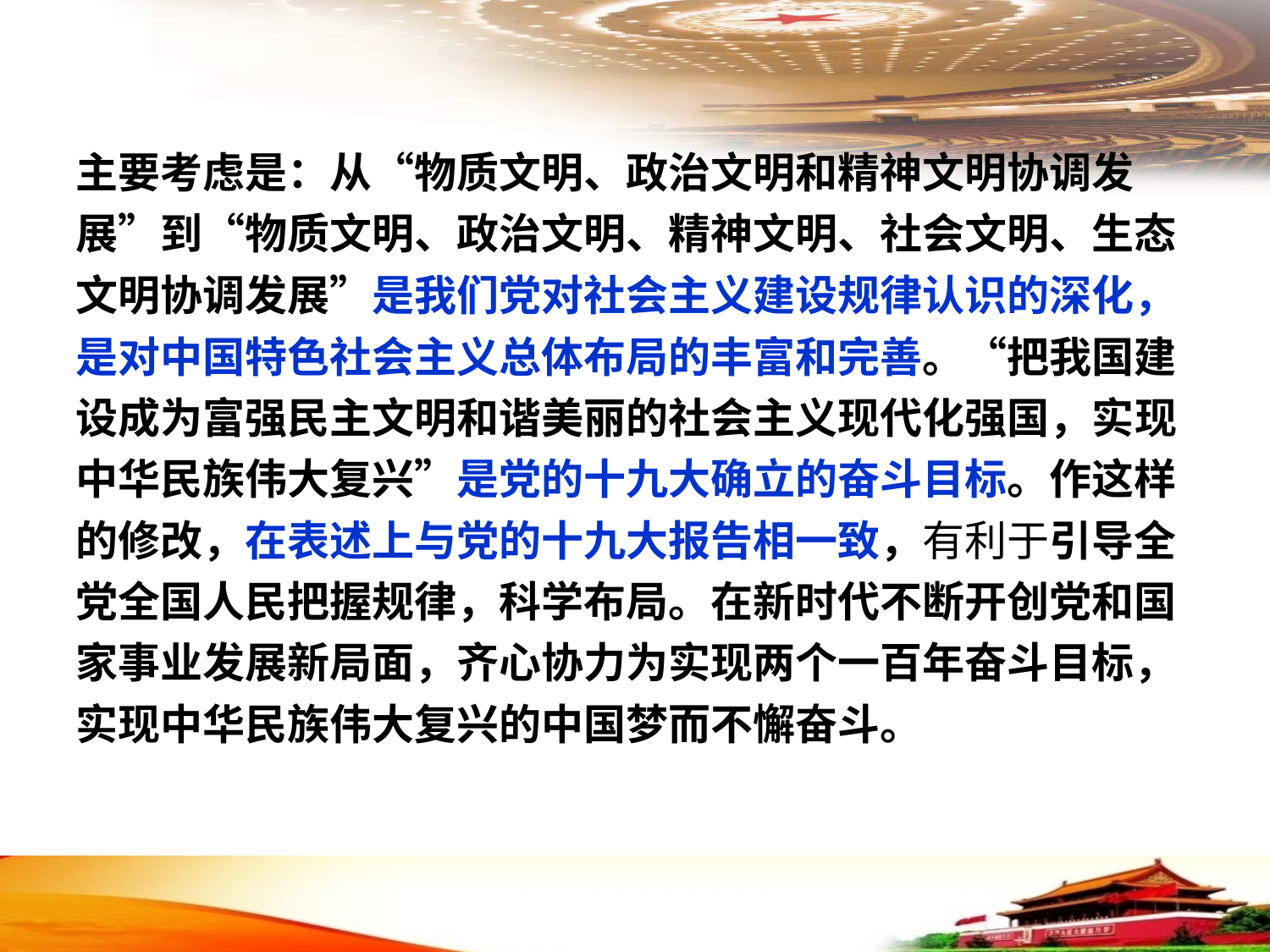

#
主要考虑是：从“物质文明、政治文明和精神文明协调发展”到“物质文明、政治文明、精神文明、社会文明、生态文明协调发展”是我们党对社会主义建设规律认识的深化，是对中国特色社会主义总体布局的丰富和完善。“把我国建设成为富强民主文明和谐美丽的社会主义现代化强国，实现中华民族伟大复兴”是党的十九大确立的奋斗目标。作这样的修改，在表述上与党的十九大报告相一致，有利于引导全党全国人民把握规律，科学布局。在新时代不断开创党和国家事业发展新局面，齐心协力为实现两个一百年奋斗目标，实现中华民族伟大复兴的中国梦而不懈奋斗。